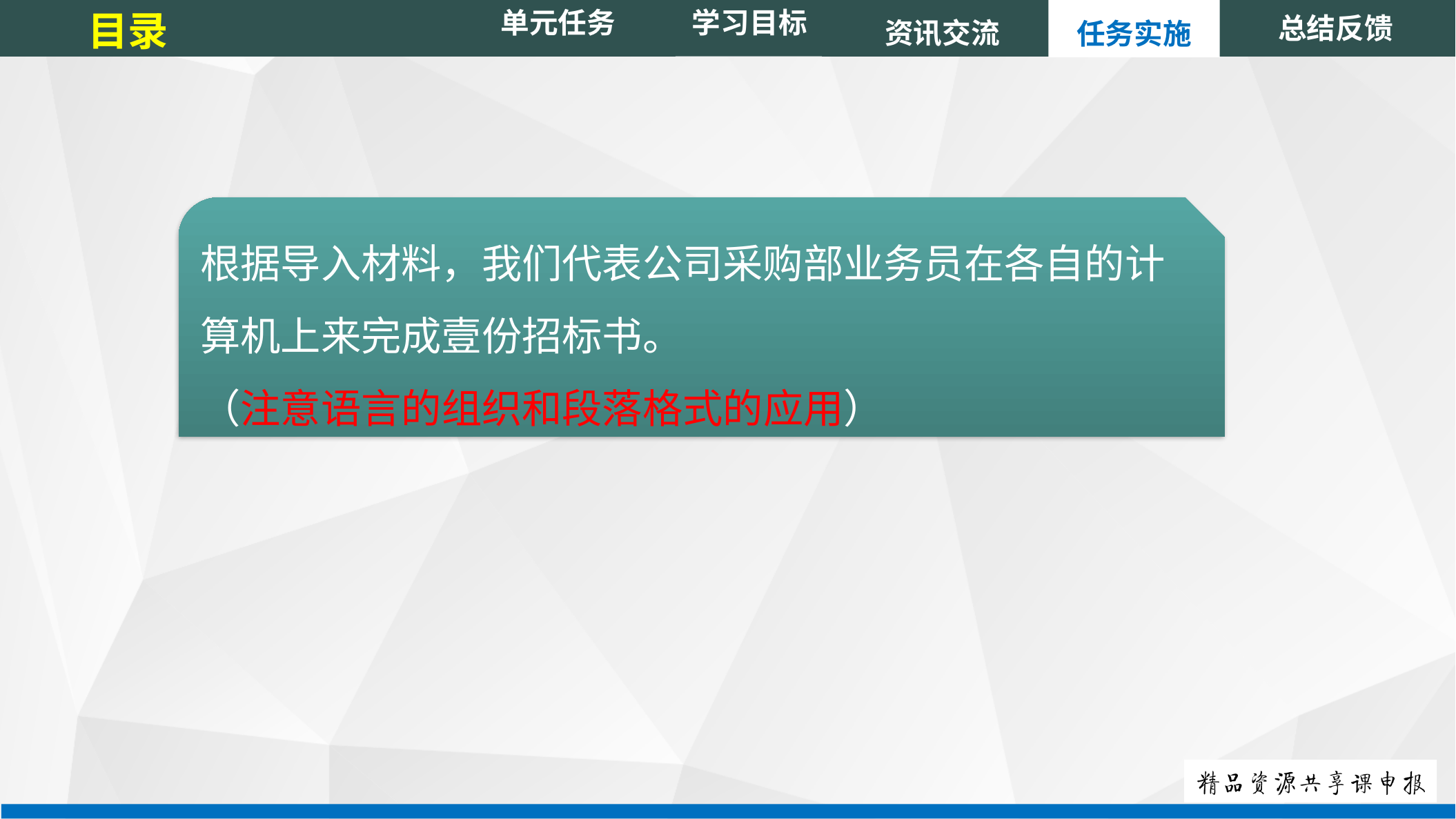

单元任务
目录
总结反馈
资讯交流
任务实施

学习目标

根据导入材料，我们代表公司采购部业务员在各自的计算机上来完成壹份招标书。
（注意语言的组织和段落格式的应用）